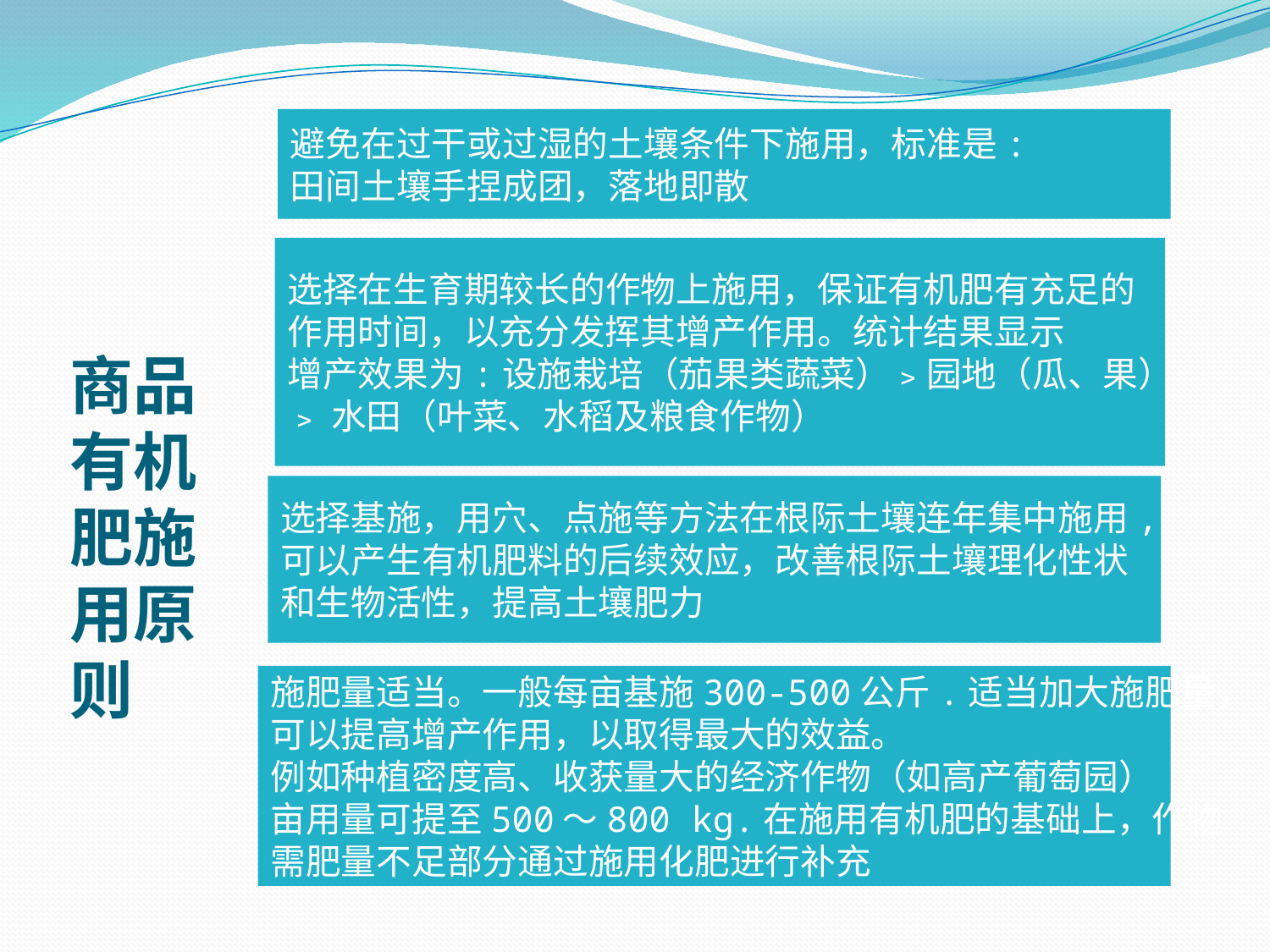

避免在过干或过湿的土壤条件下施用，标准是:
田间土壤手捏成团，落地即散
# 商品有机肥施用原则
选择在生育期较长的作物上施用，保证有机肥有充足的
作用时间，以充分发挥其增产作用。统计结果显示
增产效果为:设施栽培（茄果类蔬菜）﹥园地（瓜、果）
﹥水田（叶菜、水稻及粮食作物）
选择基施，用穴、点施等方法在根际土壤连年集中施用,
可以产生有机肥料的后续效应，改善根际土壤理化性状
和生物活性，提高土壤肥力
施肥量适当。一般每亩基施300-500公斤.适当加大施肥量，
可以提高增产作用，以取得最大的效益。
例如种植密度高、收获量大的经济作物（如高产葡萄园）
亩用量可提至500～800 kg.在施用有机肥的基础上，作物
需肥量不足部分通过施用化肥进行补充